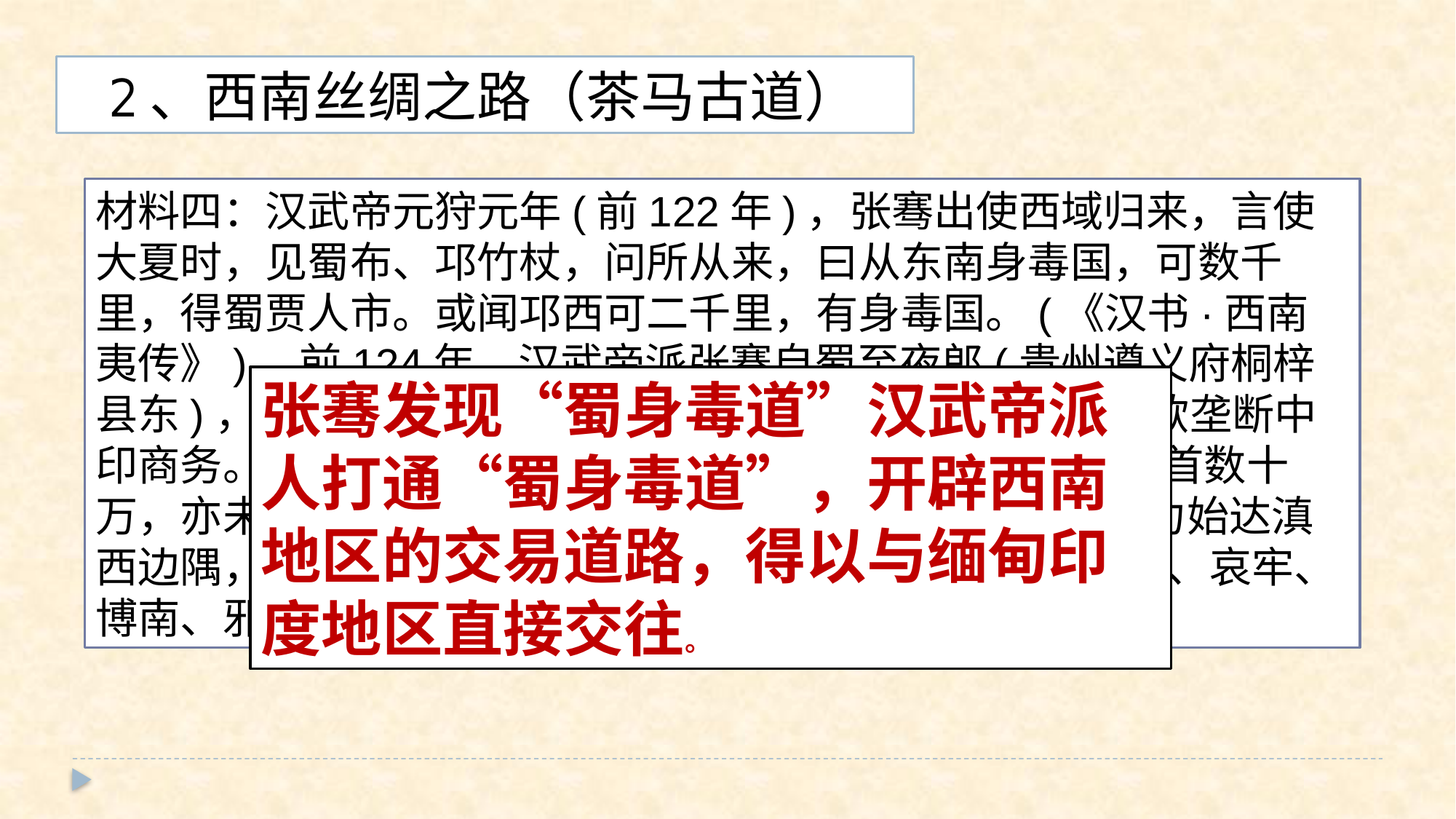

2、西南丝绸之路（茶马古道）
材料四：汉武帝元狩元年(前122年)，张骞出使西域归来，言使大夏时，见蜀布、邛竹杖，问所从来，曰从东南身毒国，可数千里，得蜀贾人市。或闻邛西可二千里，有身毒国。(《汉书·西南夷传》)。前124年，汉武帝派张骞自蜀至夜郎(贵州遵义府桐梓县东)，谋通身毒，但为昆明夷所阻，不能通，因昆明夷欲垄断中印商务。前109年，汉武帝发动巴蜀兵，前往镇压，虽斩首数十万，亦未能通。至东汉永平十二年(69年)，中国军政势力始达滇西边隅，设置永昌郡，辖叶榆、不韦、比苏、云南、 嶲唐、哀牢、博南、邪龙八县，乃得与缅甸印度直接交往。
张骞发现“蜀身毒道”汉武帝派人打通“蜀身毒道”，开辟西南地区的交易道路，得以与缅甸印度地区直接交往。